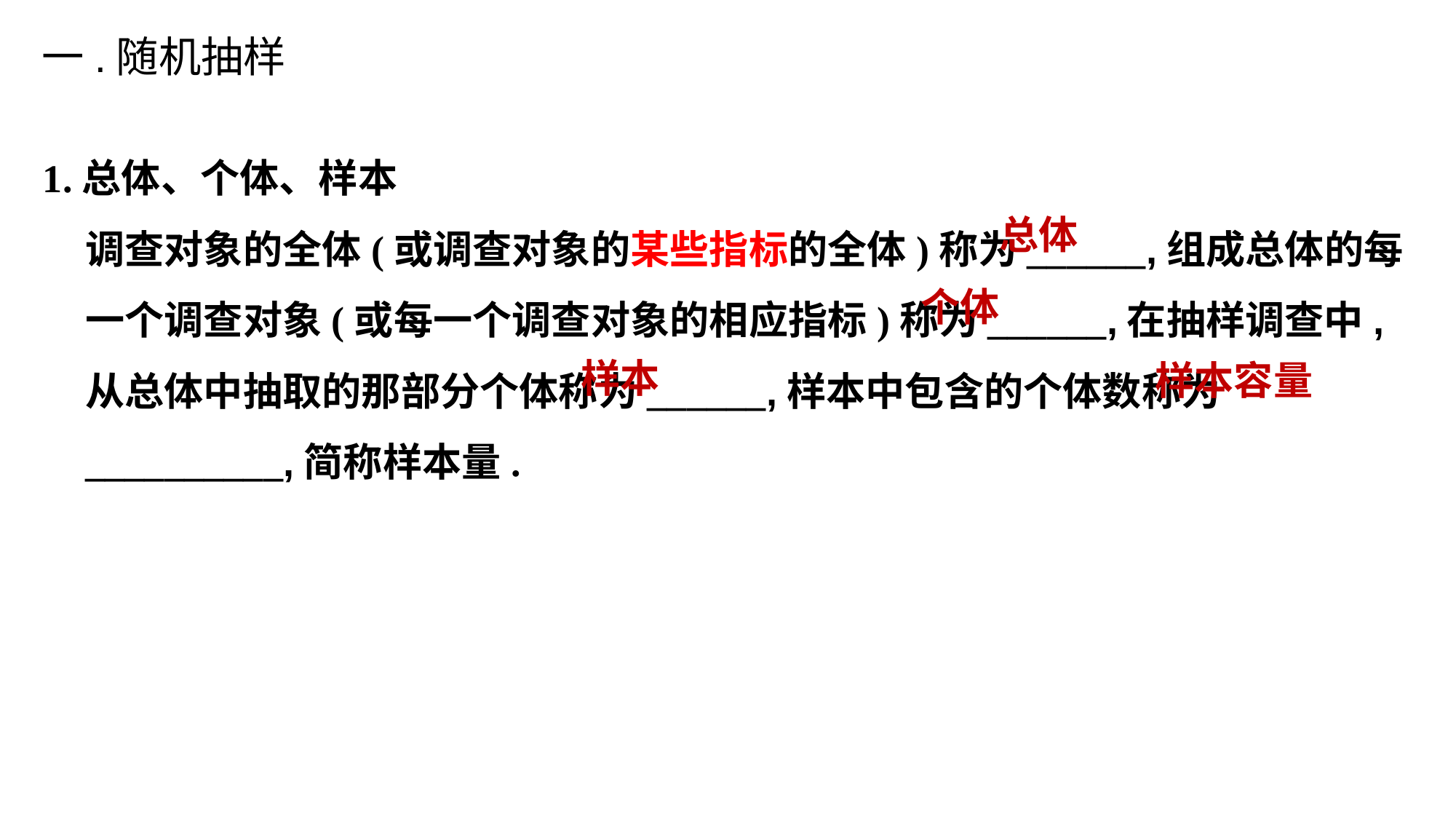

一.随机抽样
1.总体、个体、样本
	调查对象的全体(或调查对象的某些指标的全体)称为______,组成总体的每一个调查对象(或每一个调查对象的相应指标)称为______,在抽样调查中,从总体中抽取的那部分个体称为______,样本中包含的个体数称为__________,简称样本量.
总体
个体
样本
样本容量